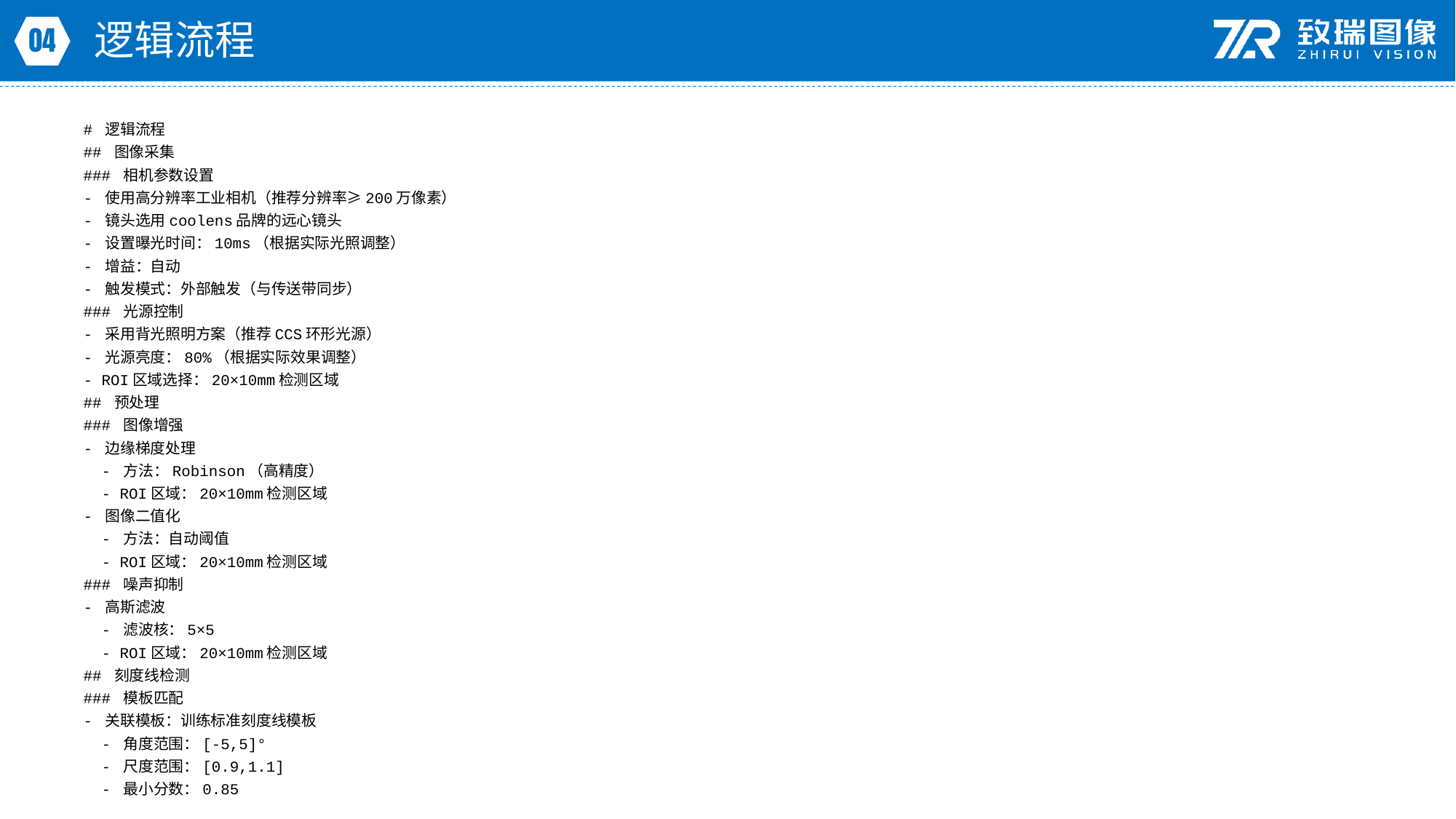

逻辑流程
04

# 逻辑流程
## 图像采集
### 相机参数设置
- 使用高分辨率工业相机（推荐分辨率≥200万像素）
- 镜头选用coolens品牌的远心镜头
- 设置曝光时间：10ms（根据实际光照调整）
- 增益：自动
- 触发模式：外部触发（与传送带同步）
### 光源控制
- 采用背光照明方案（推荐CCS环形光源）
- 光源亮度：80%（根据实际效果调整）
- ROI区域选择：20×10mm检测区域
## 预处理
### 图像增强
- 边缘梯度处理
  - 方法：Robinson（高精度）
  - ROI区域：20×10mm检测区域
- 图像二值化
  - 方法：自动阈值
  - ROI区域：20×10mm检测区域
### 噪声抑制
- 高斯滤波
  - 滤波核：5×5
  - ROI区域：20×10mm检测区域
## 刻度线检测
### 模板匹配
- 关联模板：训练标准刻度线模板
  - 角度范围：[-5,5]°
  - 尺度范围：[0.9,1.1]
  - 最小分数：0.85